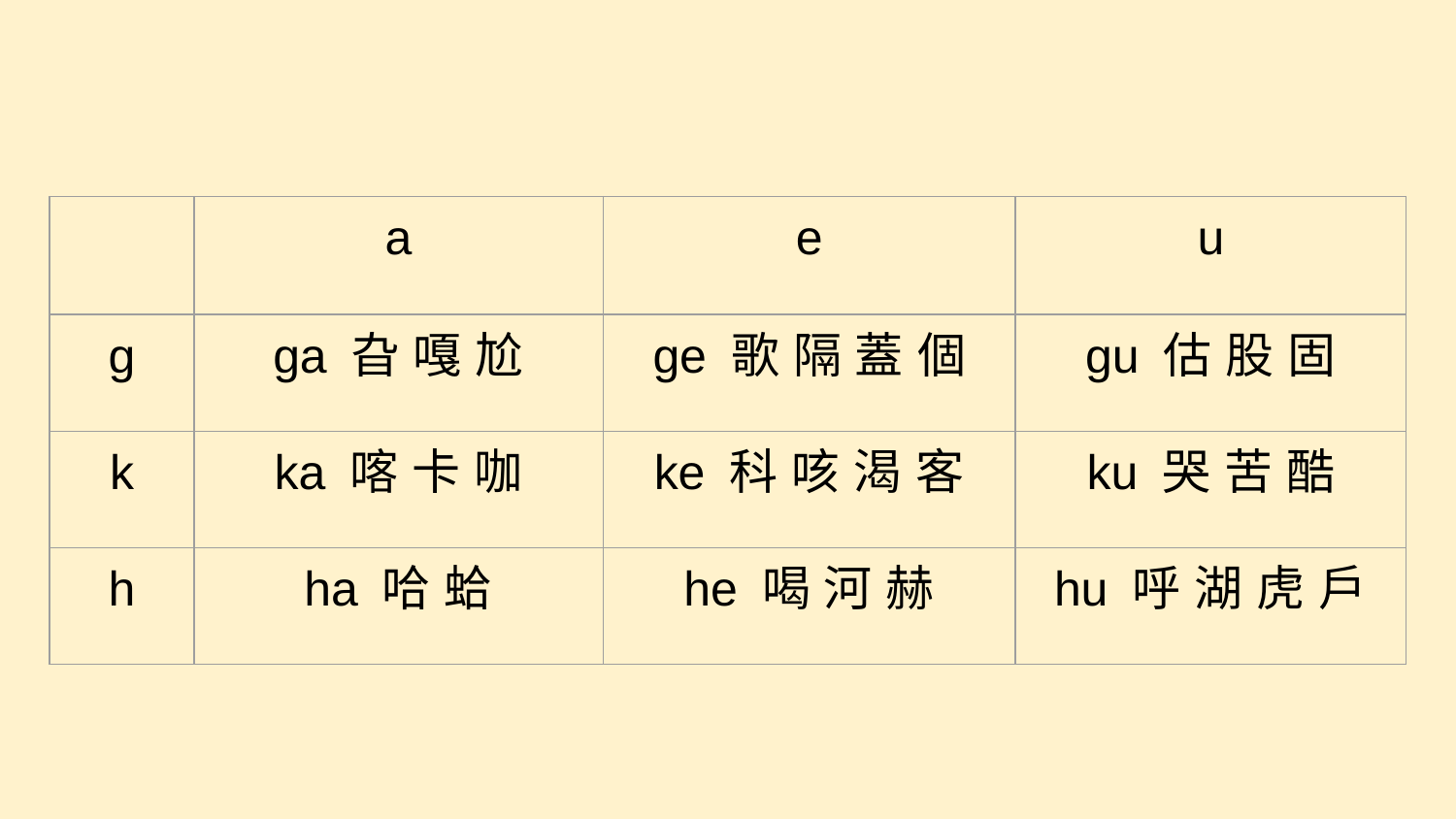

|  | a | e | u |
| --- | --- | --- | --- |
| g | ga 旮 嘎 尬 | ge 歌 隔 蓋 個 | gu 估 股 固 |
| k | ka 喀 卡 咖 | ke 科 咳 渴 客 | ku 哭 苦 酷 |
| h | ha 哈 蛤 | he 喝 河 赫 | hu 呼 湖 虎 戶 |